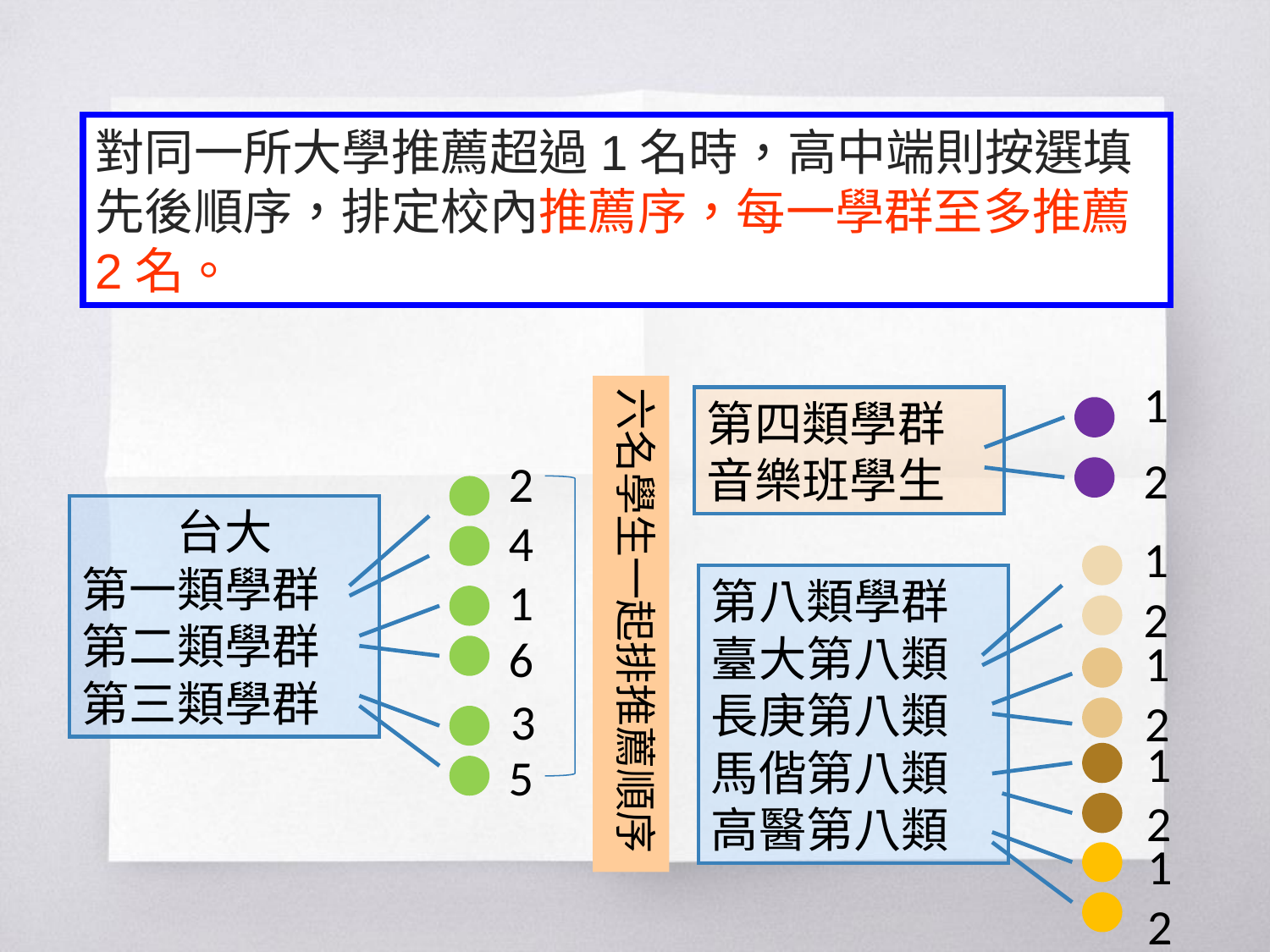

對同一所大學推薦超過1名時，高中端則按選填先後順序，排定校內推薦序，每一學群至多推薦2名。

1

2
1
2

1
2

1
2

1
2

六名學生一起排推薦順序

第四類學群
音樂班學生
2

台大
第一類學群
第二類學群
第三類學群
4

1
第八類學群
臺大第八類
長庚第八類
馬偕第八類
高醫第八類

6

3

5